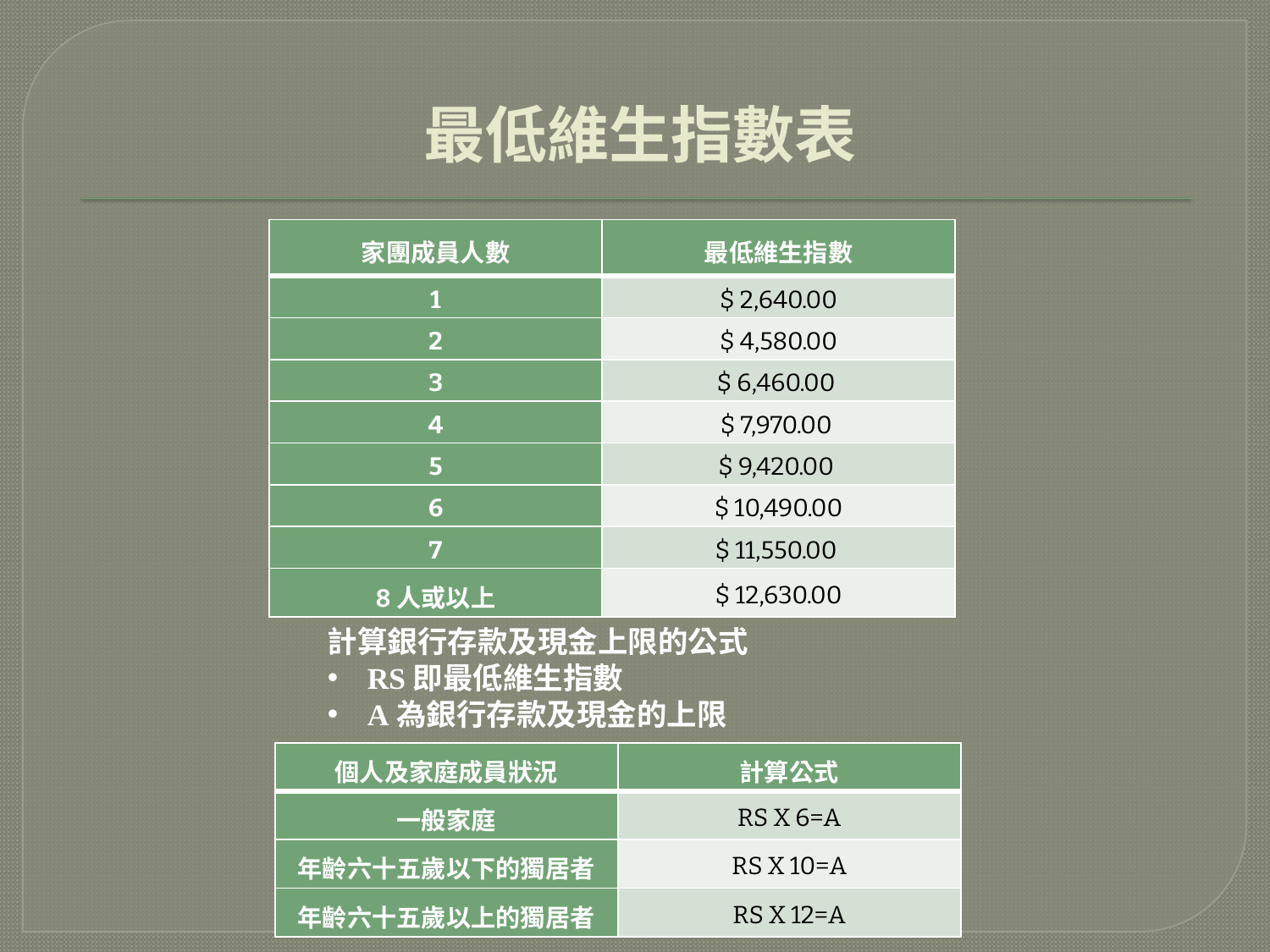

# 最低維生指數表
| 家團成員人數 | 最低維生指數 |
| --- | --- |
| 1 | $ 2,640.00 |
| 2 | $ 4,580.00 |
| 3 | $ 6,460.00 |
| 4 | $ 7,970.00 |
| 5 | $ 9,420.00 |
| 6 | $ 10,490.00 |
| 7 | $ 11,550.00 |
| 8人或以上 | $ 12,630.00 |
計算銀行存款及現金上限的公式
RS即最低維生指數
A為銀行存款及現金的上限
| 個人及家庭成員狀況 | 計算公式 |
| --- | --- |
| 一般家庭 | RS X 6=A |
| 年齡六十五歲以下的獨居者 | RS X 10=A |
| 年齡六十五歲以上的獨居者 | RS X 12=A |